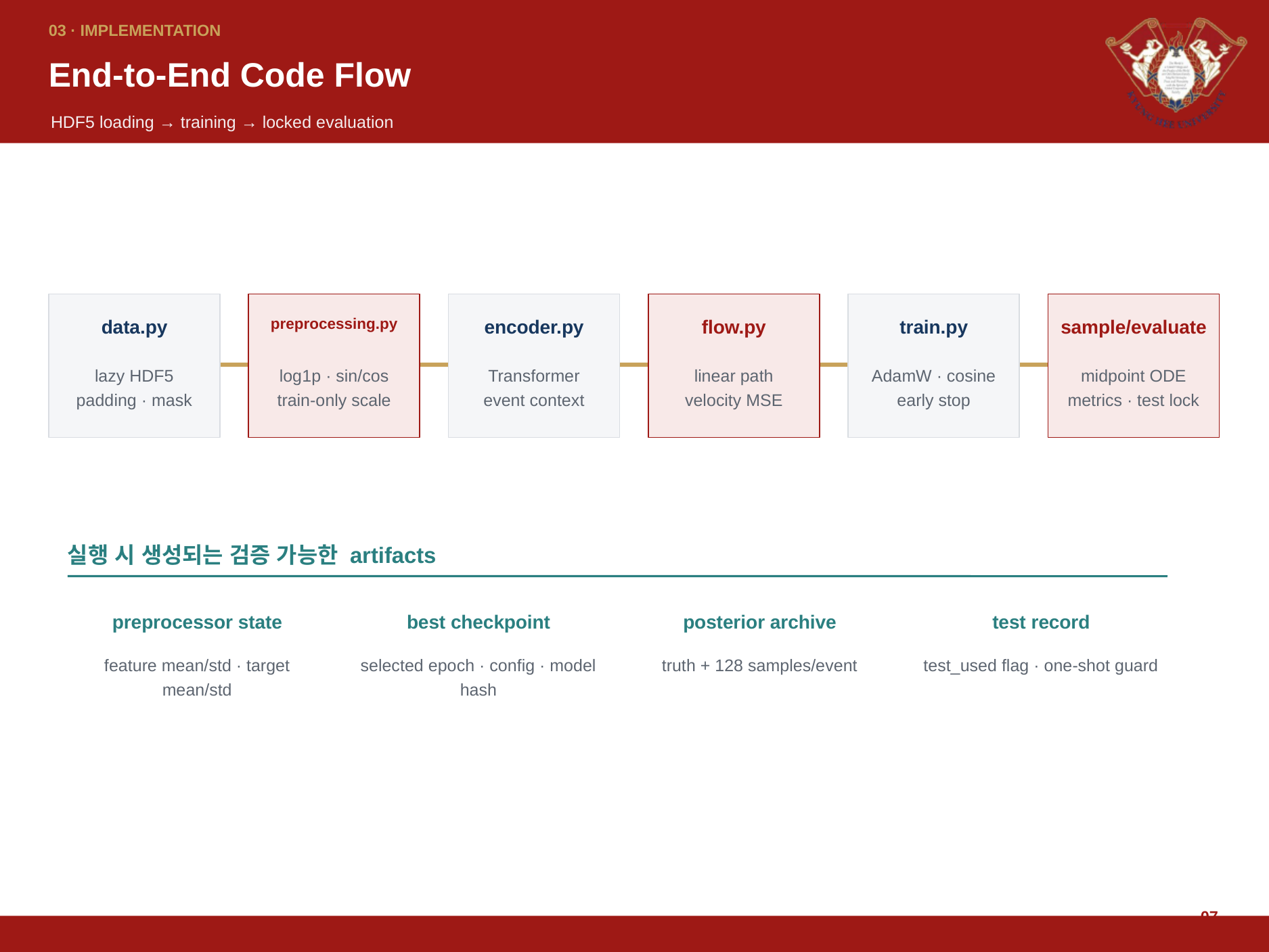

03 · IMPLEMENTATION
End-to-End Code Flow
HDF5 loading → training → locked evaluation

data.py
preprocessing.py
encoder.py
flow.py
train.py
sample/evaluate
lazy HDF5
padding · mask
log1p · sin/cos
train-only scale
Transformer
event context
linear path
velocity MSE
AdamW · cosine
early stop
midpoint ODE
metrics · test lock

실행 시 생성되는 검증 가능한 artifacts

preprocessor state
best checkpoint
posterior archive
test record
feature mean/std · target mean/std
selected epoch · config · model hash
truth + 128 samples/event
test_used flag · one-shot guard
07